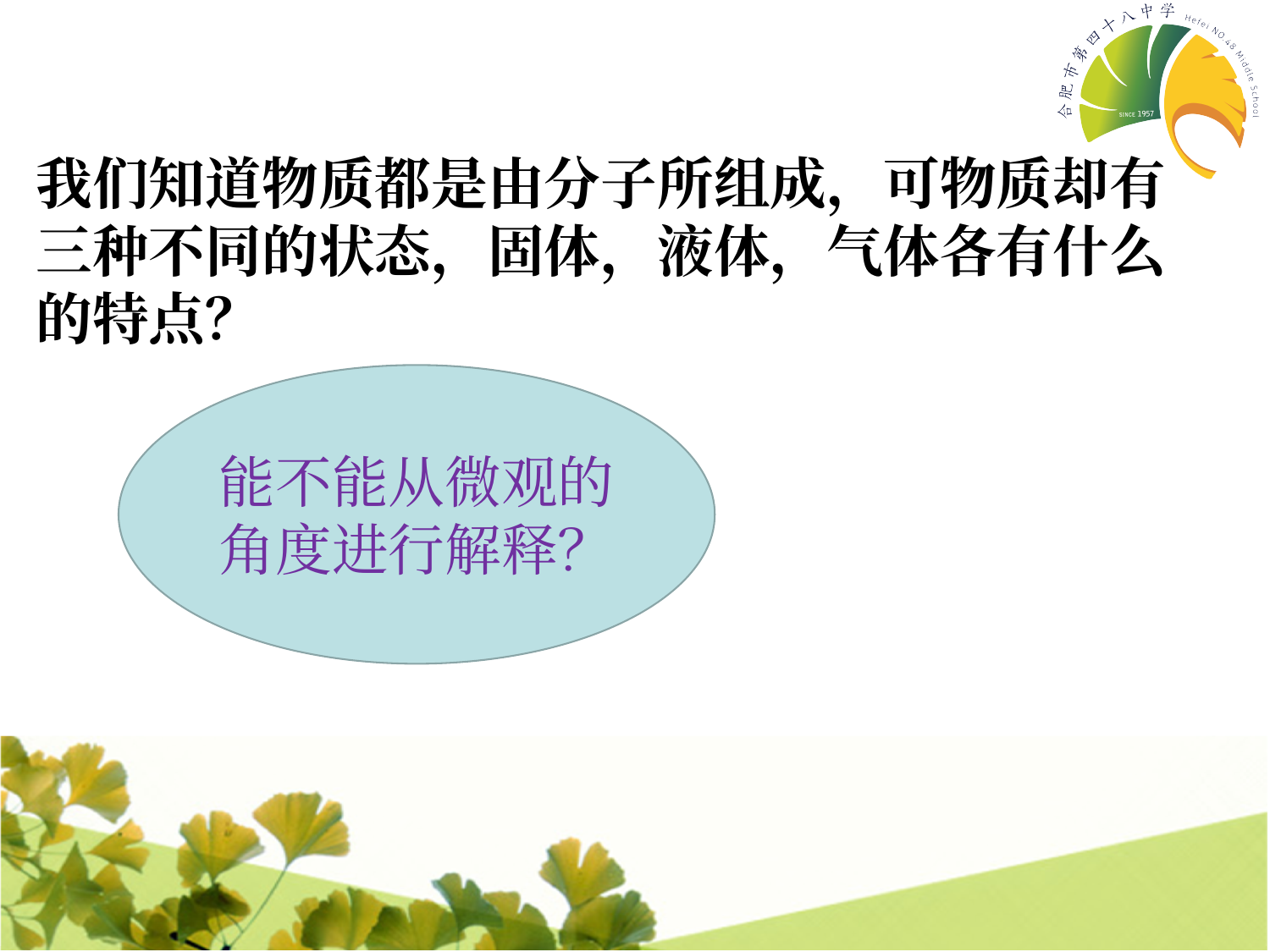

我们知道物质都是由分子所组成，可物质却有三种不同的状态，固体，液体，气体各有什么的特点？

能不能从微观的角度进行解释？